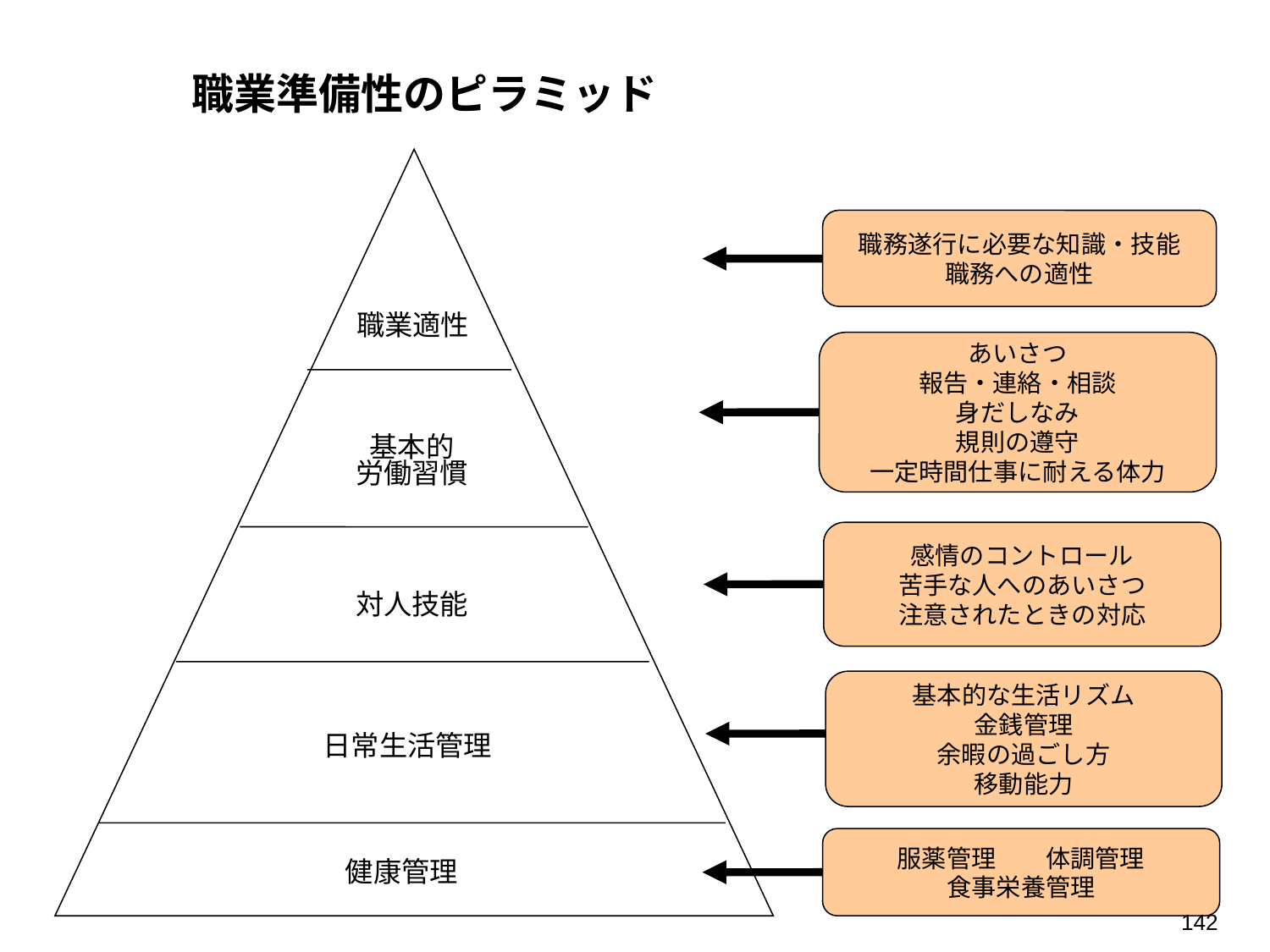

# 職業準備性のピラミッド

職業適性

基本的
労働習慣

対人技能

日常生活管理

健康管理
職務遂行に必要な知識・技能
職務への適性

あいさつ
報告・連絡・相談
身だしなみ
規則の遵守
一定時間仕事に耐える体力

感情のコントロール
苦手な人へのあいさつ
注意されたときの対応

基本的な生活リズム
金銭管理
余暇の過ごし方
移動能力

服薬管理　　体調管理
食事栄養管理

142